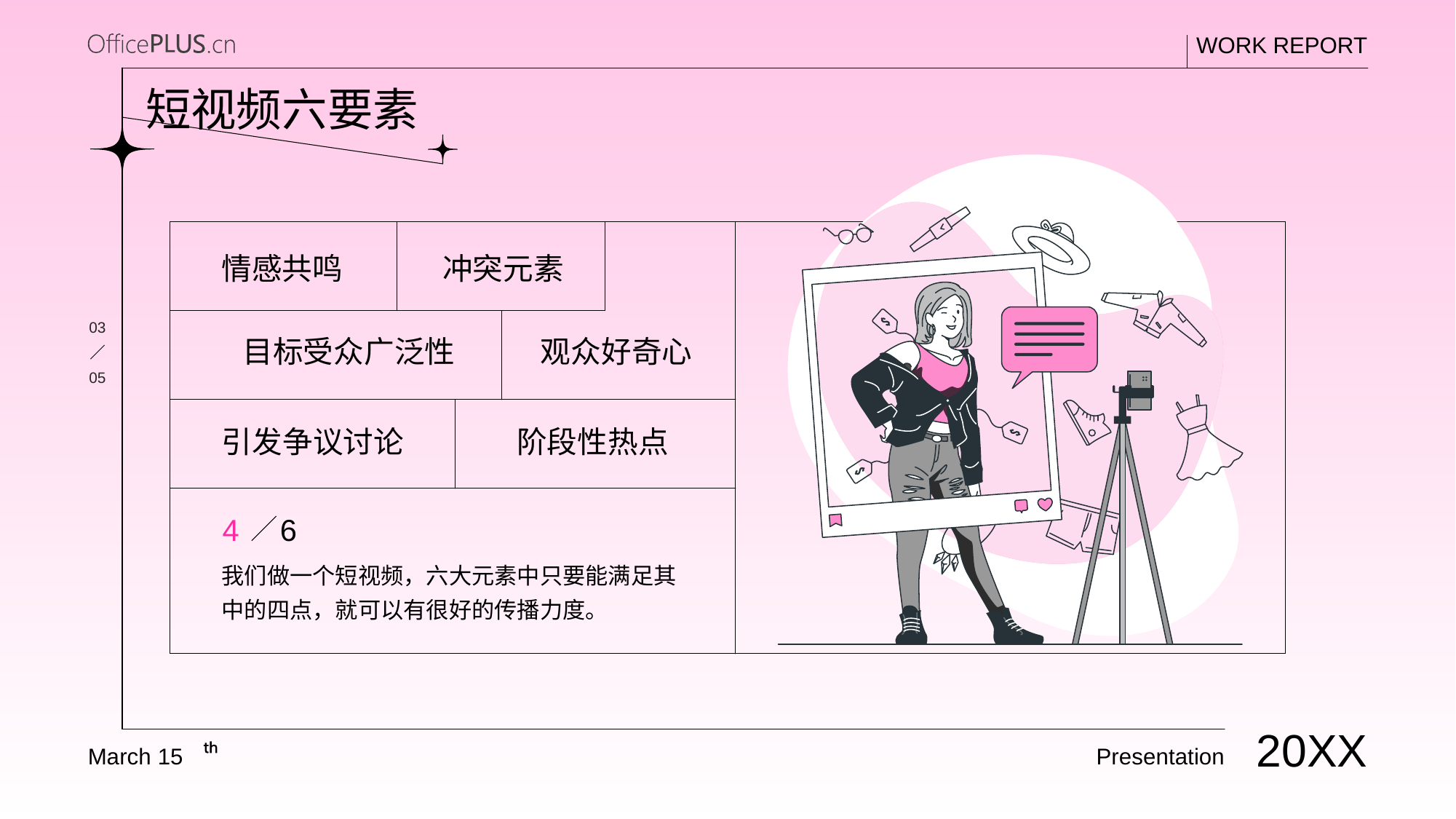

短视频六要素

情感共鸣
冲突元素
03
目标受众广泛性
观众好奇心
05
引发争议讨论
阶段性热点
4
6
我们做一个短视频，六大元素中只要能满足其中的四点，就可以有很好的传播力度。
20XX

March 15